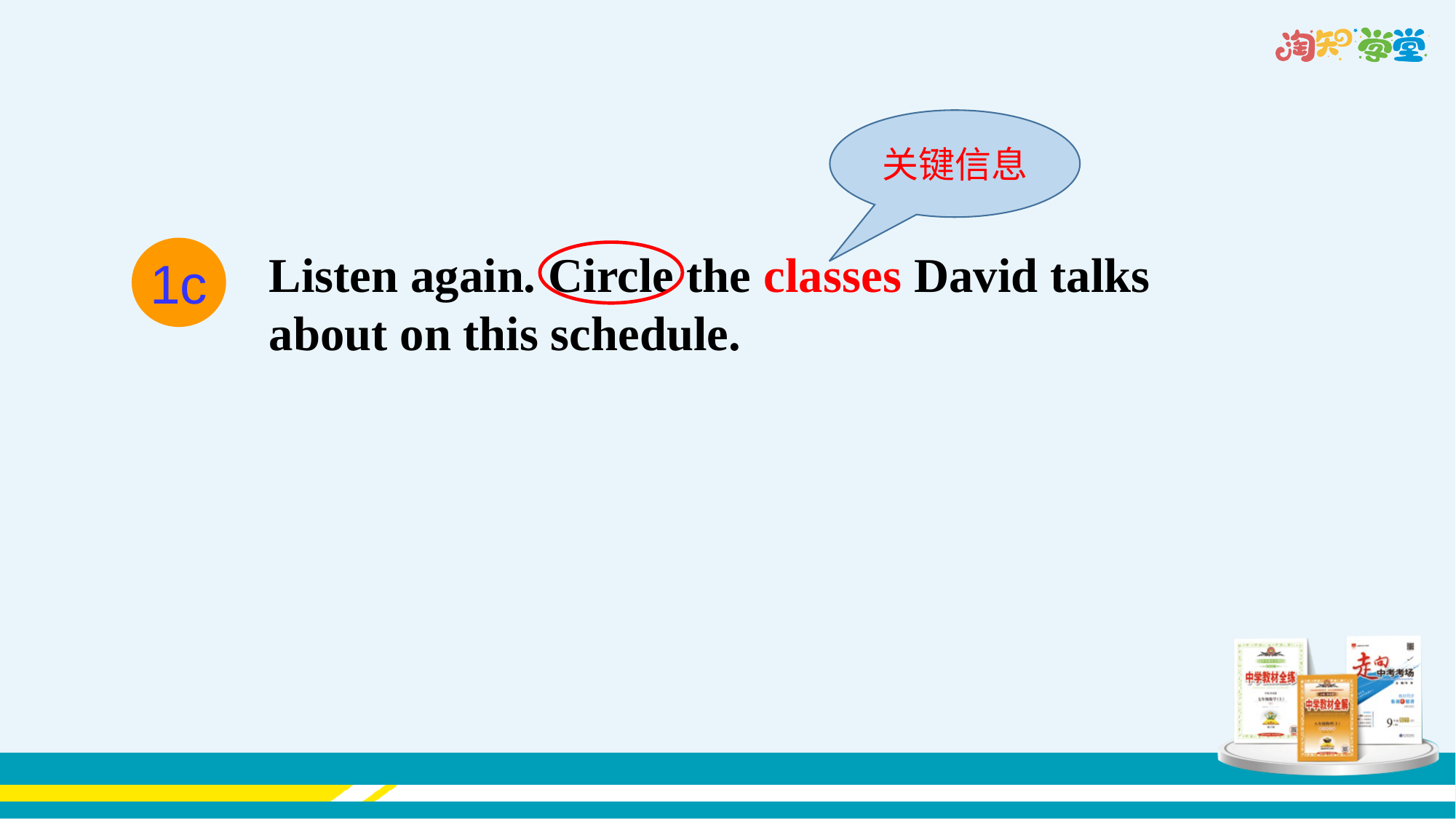

关键信息
1c
Listen again. Circle the classes David talks about on this schedule.